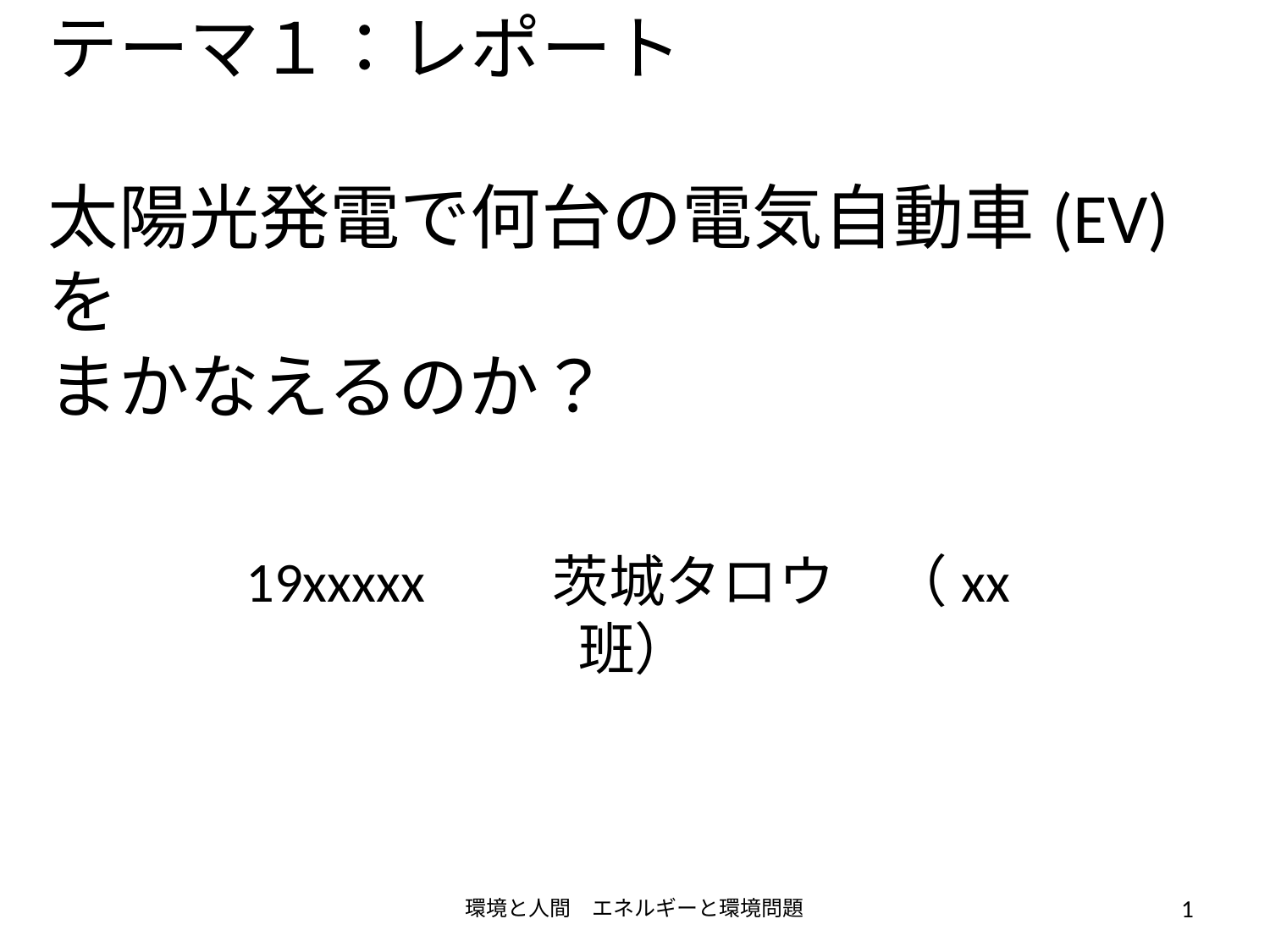

# テーマ１：レポート 太陽光発電で何台の電気自動車(EV)を まかなえるのか？
19xxxxx　　茨城タロウ　（xx班）
環境と人間　エネルギーと環境問題
1